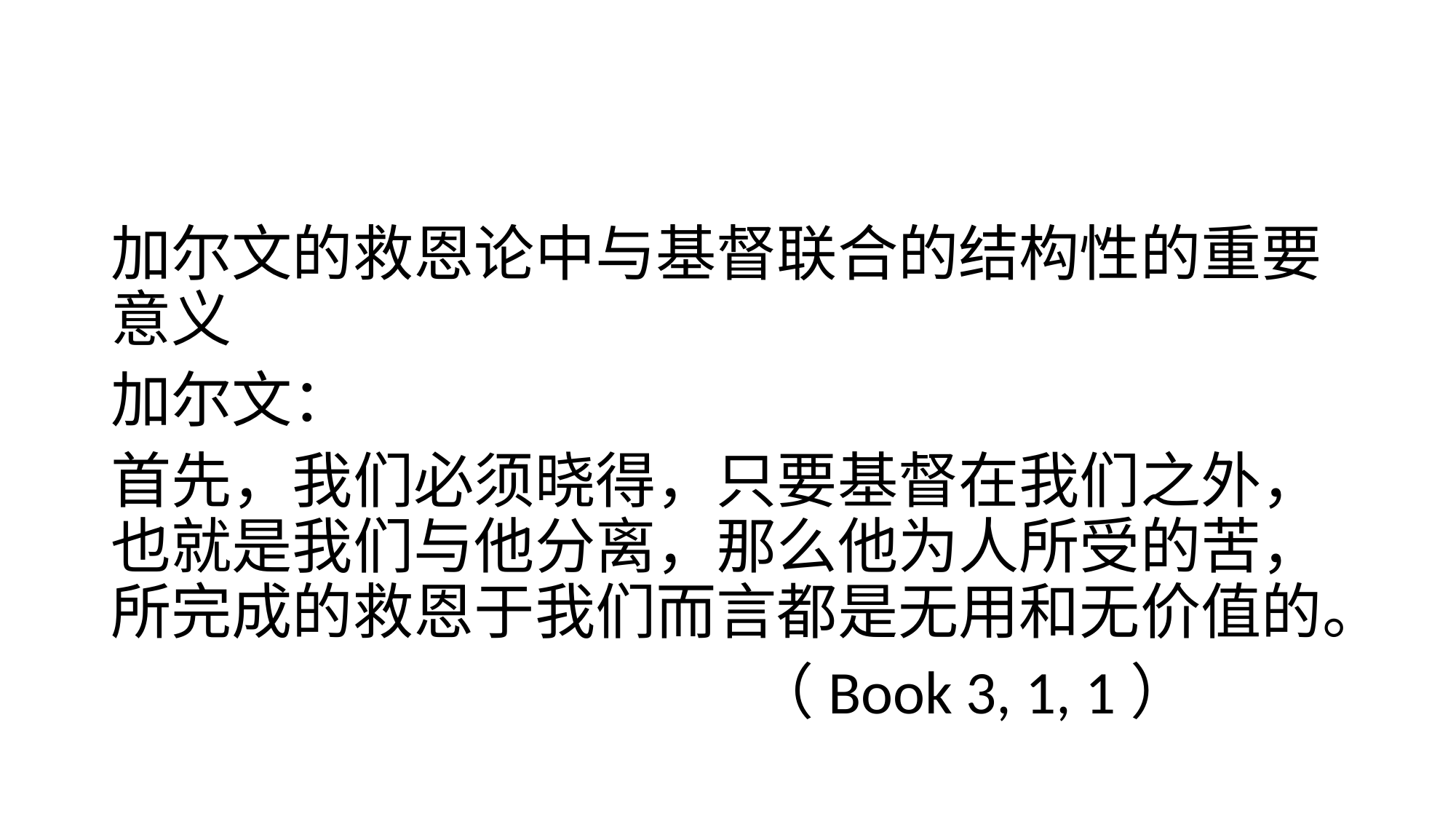

#
加尔文的救恩论中与基督联合的结构性的重要意义
加尔文：
首先，我们必须晓得，只要基督在我们之外，也就是我们与他分离，那么他为人所受的苦，所完成的救恩于我们而言都是无用和无价值的。
                                              （Book 3, 1, 1）